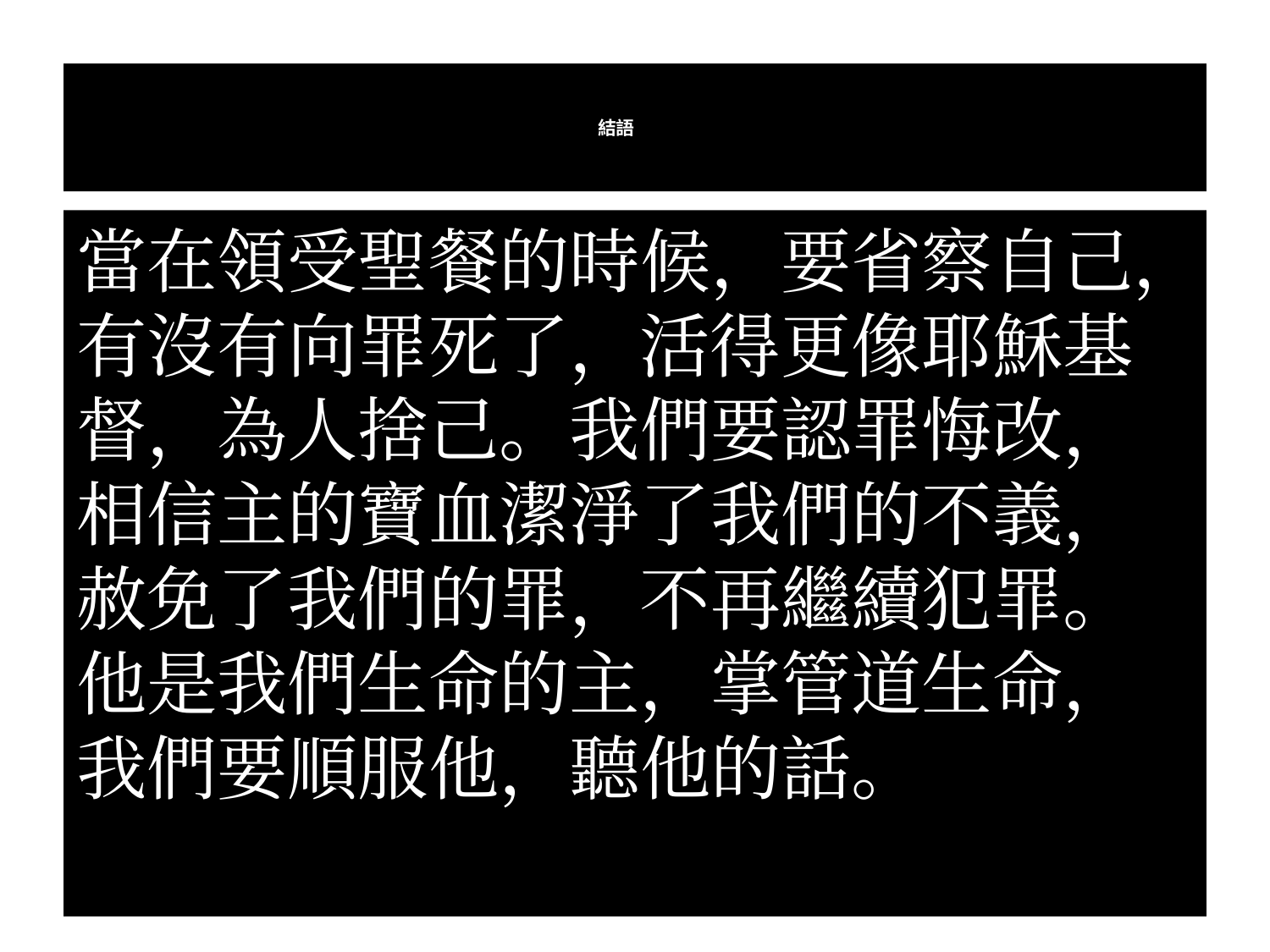

# 結語結語
當在領受聖餐的時候，要省察自己，有沒有向罪死了，活得更像耶穌基督，為人捨己。我們要認罪悔改，相信主的寶血潔淨了我們的不義，赦免了我們的罪，不再繼續犯罪。他是我們生命的主，掌管道生命，我們要順服他，聽他的話。